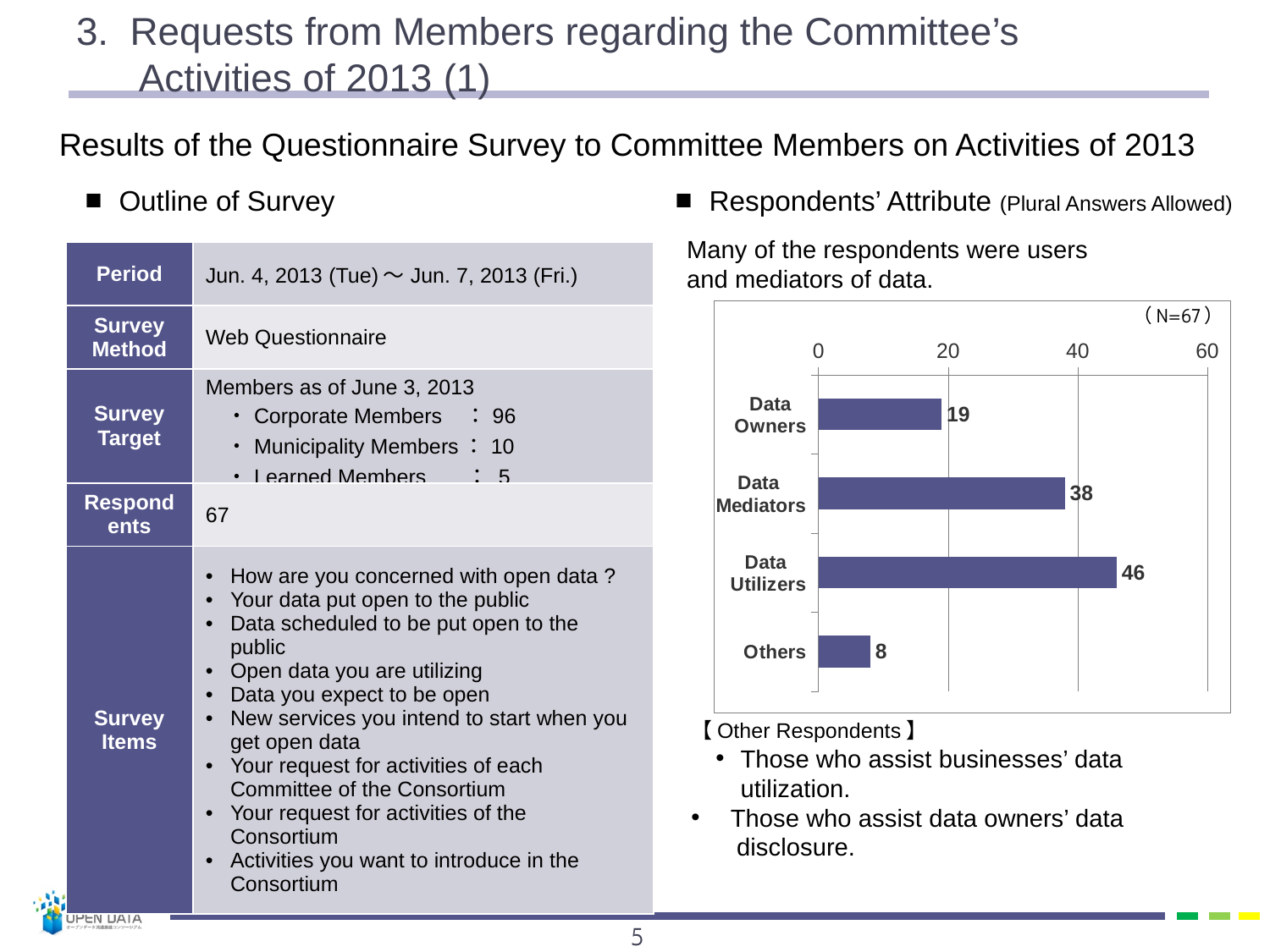

# 3.  Requests from Members regarding the Committee’s Activities of 2013 (1)
Results of the Questionnaire Survey to Committee Members on Activities of 2013
■ Outline of Survey
■ Respondents’ Attribute (Plural Answers Allowed)
Many of the respondents were users and mediators of data.
| Period | Jun. 4, 2013 (Tue)～Jun. 7, 2013 (Fri.) |
| --- | --- |
| Survey Method | Web Questionnaire |
| Survey Target | Members as of June 3, 2013 　・Corporate Members ：96 　・Municipality Members：10 　・Learned Members ： 5 |
| Respondents | 67 |
| Survey Items | How are you concerned with open data ? Your data put open to the public Data scheduled to be put open to the public Open data you are utilizing Data you expect to be open New services you intend to start when you get open data Your request for activities of each Committee of the Consortium Your request for activities of the Consortium Activities you want to introduce in the Consortium |

### Chart

| Category |  |
|---|---|
| Data
Owners | 19.0 |
| Data
Mediators | 38.0 |
| Data
Utilizers | 46.0 |
| Others | 8.0 |
【Other Respondents】
Those who assist businesses’ data utilization.
 Those who assist data owners’ data
   disclosure.
5